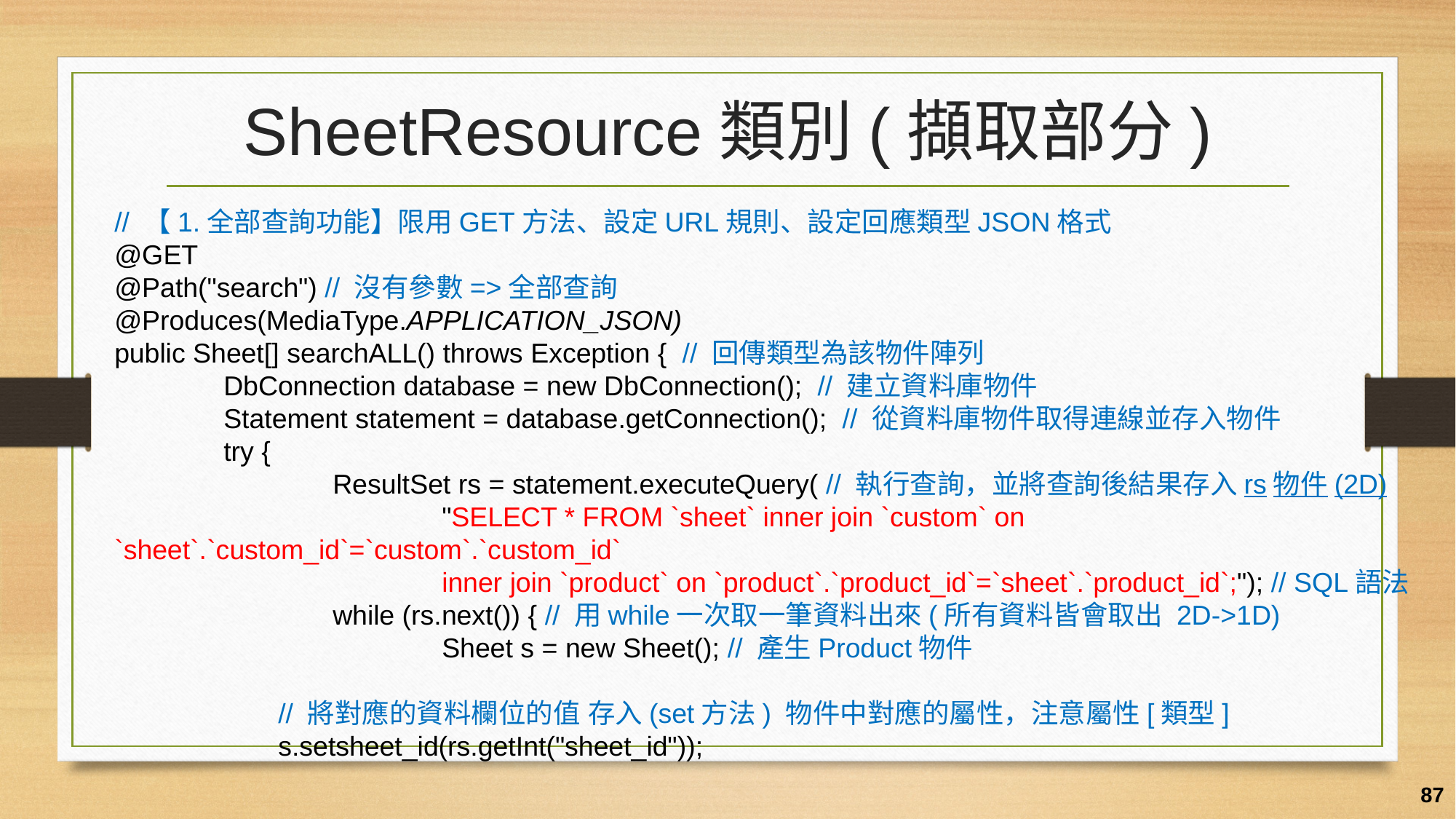

# SheetResource類別(擷取部分)
// 【1.全部查詢功能】限用GET方法、設定URL規則、設定回應類型JSON格式
@GET
@Path("search") // 沒有參數=>全部查詢
@Produces(MediaType.APPLICATION_JSON)
public Sheet[] searchALL() throws Exception {  // 回傳類型為該物件陣列
	DbConnection database = new DbConnection();  // 建立資料庫物件
	Statement statement = database.getConnection();  // 從資料庫物件取得連線並存入物件
	try {
		ResultSet rs = statement.executeQuery( // 執行查詢，並將查詢後結果存入rs物件(2D)
			"SELECT * FROM `sheet` inner join `custom` on `sheet`.`custom_id`=`custom`.`custom_id`
			inner join `product` on `product`.`product_id`=`sheet`.`product_id`;"); // SQL語法
		while (rs.next()) { // 用while一次取一筆資料出來(所有資料皆會取出 2D->1D)
			Sheet s = new Sheet(); // 產生Product物件

// 將對應的資料欄位的值 存入(set方法) 物件中對應的屬性，注意屬性[類型]
s.setsheet_id(rs.getInt("sheet_id"));
87